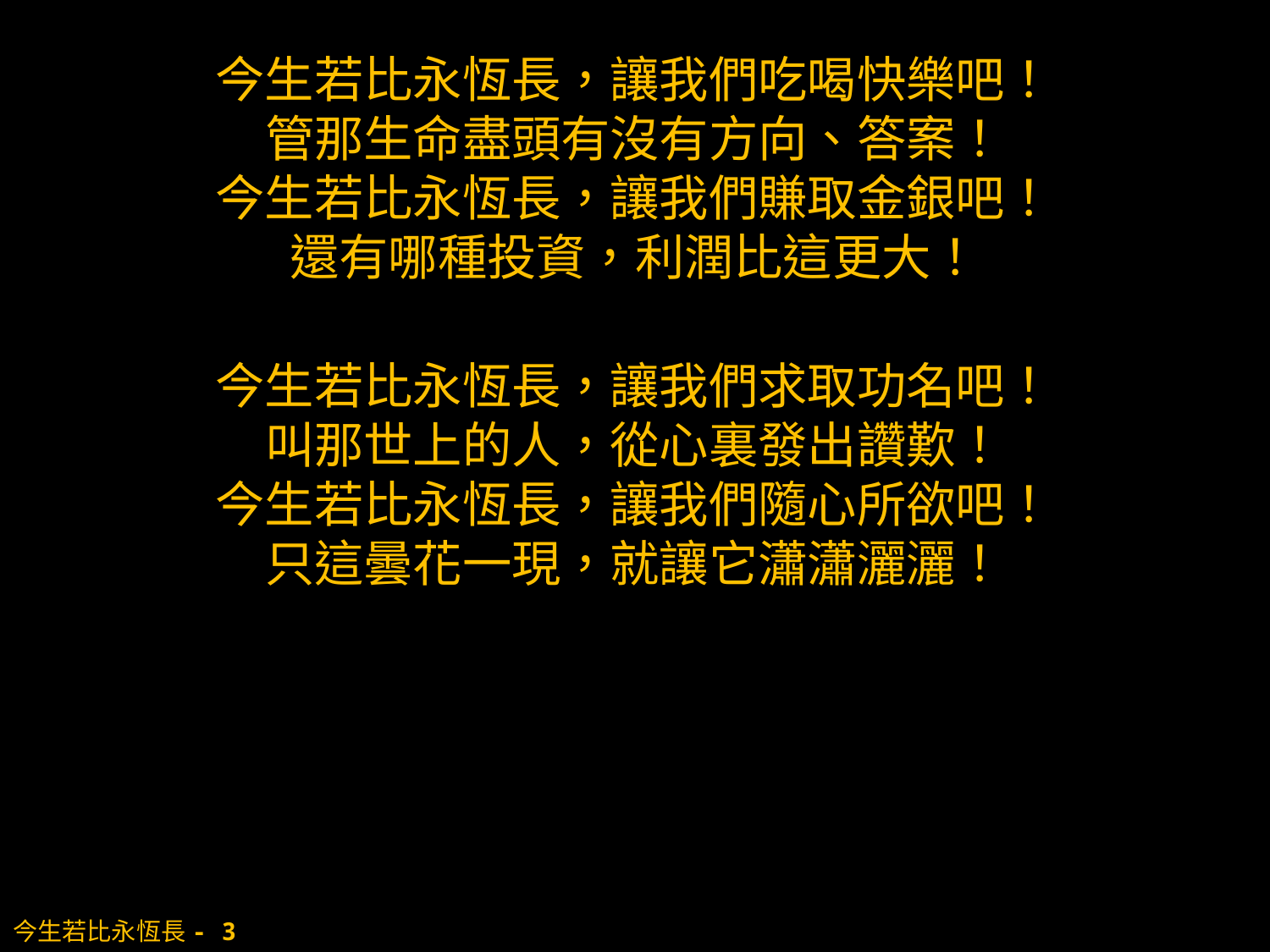

今生若比永恆長，讓我們吃喝快樂吧！
管那生命盡頭有沒有方向、答案！
今生若比永恆長，讓我們賺取金銀吧！
還有哪種投資，利潤比這更大！
今生若比永恆長，讓我們求取功名吧！
叫那世上的人，從心裏發出讚歎！
今生若比永恆長，讓我們隨心所欲吧！
只這曇花一現，就讓它瀟瀟灑灑！

# 今生若比永恆長- 3